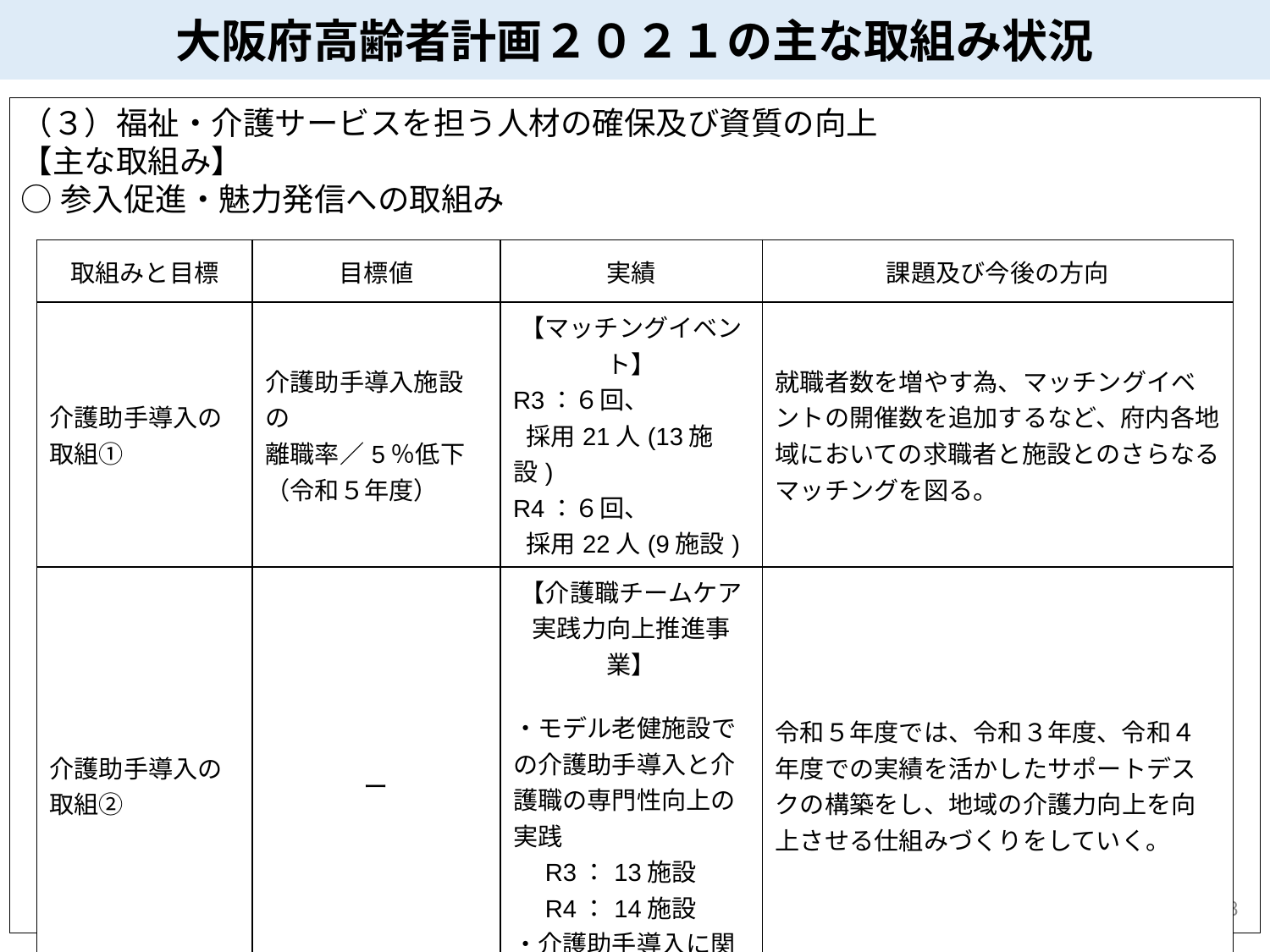

大阪府高齢者計画２０２１の主な取組み状況
（３）福祉・介護サービスを担う人材の確保及び資質の向上
【主な取組み】
○参入促進・魅力発信への取組み

| 取組みと目標 | 目標値 | 実績 | 課題及び今後の方向 |
| --- | --- | --- | --- |
| 介護助手導入の 取組① | 介護助手導入施設の 離職率／5％低下 （令和５年度） | 【マッチングイベント】 R3：６回、 採用21人(13施設) R4：６回、 採用22人(9施設) | 就職者数を増やす為、マッチングイベントの開催数を追加するなど、府内各地域においての求職者と施設とのさらなるマッチングを図る。 |
| 介護助手導入の 取組② | ー | 【介護職チームケア実践力向上推進事業】 ・モデル老健施設での介護助手導入と介護職の専門性向上の実践 　R3：13施設 　R4：14施設 ・介護助手導入に関するサポートデスク | 令和５年度では、令和３年度、令和４年度での実績を活かしたサポートデスクの構築をし、地域の介護力向上を向上させる仕組みづくりをしていく。 |
8